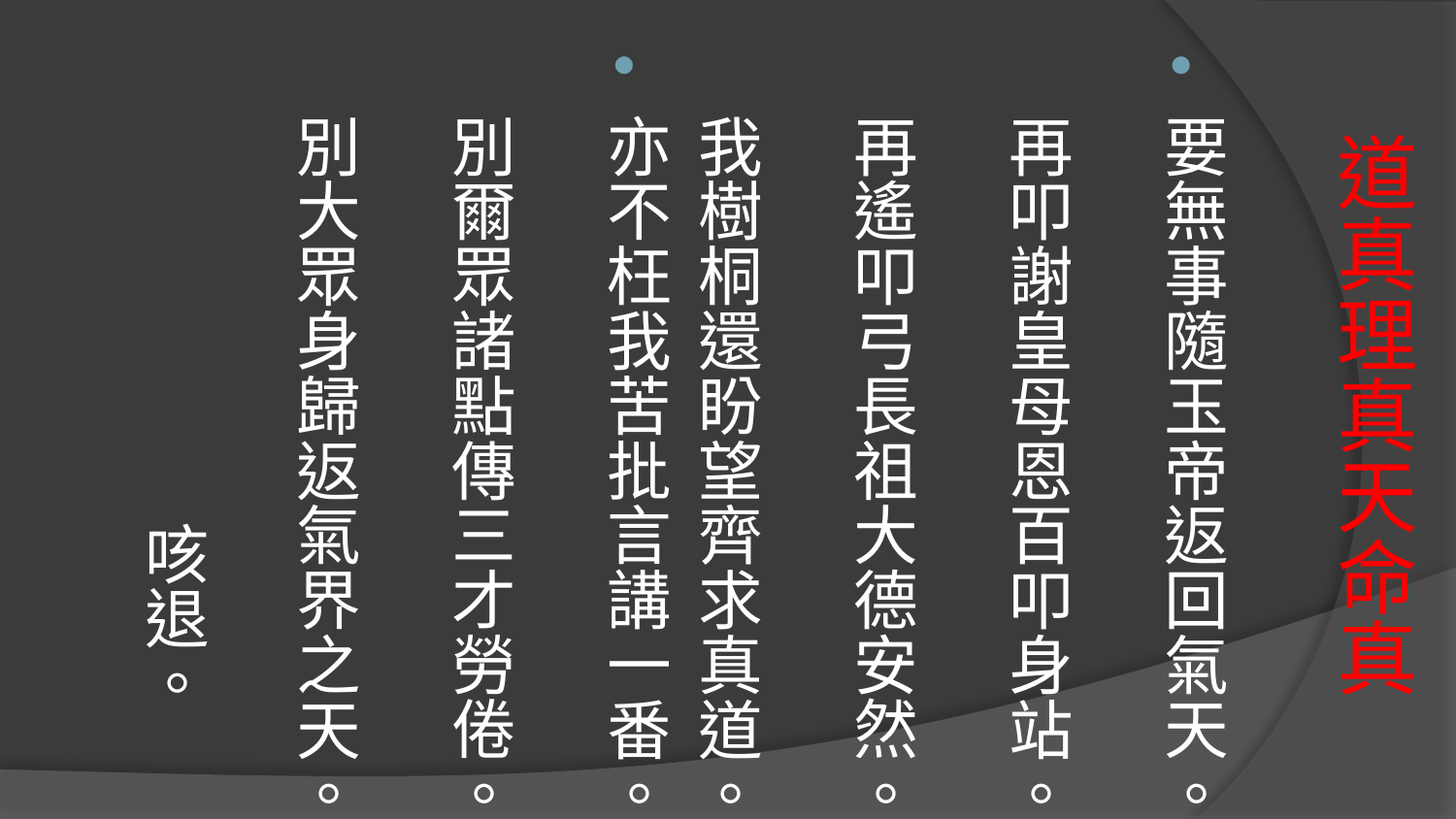

要無事隨玉帝返回氣天。
再叩謝皇母恩百叩身站。
再遙叩弓長祖大德安然。
我樹桐還盼望齊求真道。
亦不枉我苦批言講一番。
別爾眾諸點傳三才勞倦。
別大眾身歸返氣界之天。
                            咳退。

# 道真理真天命真